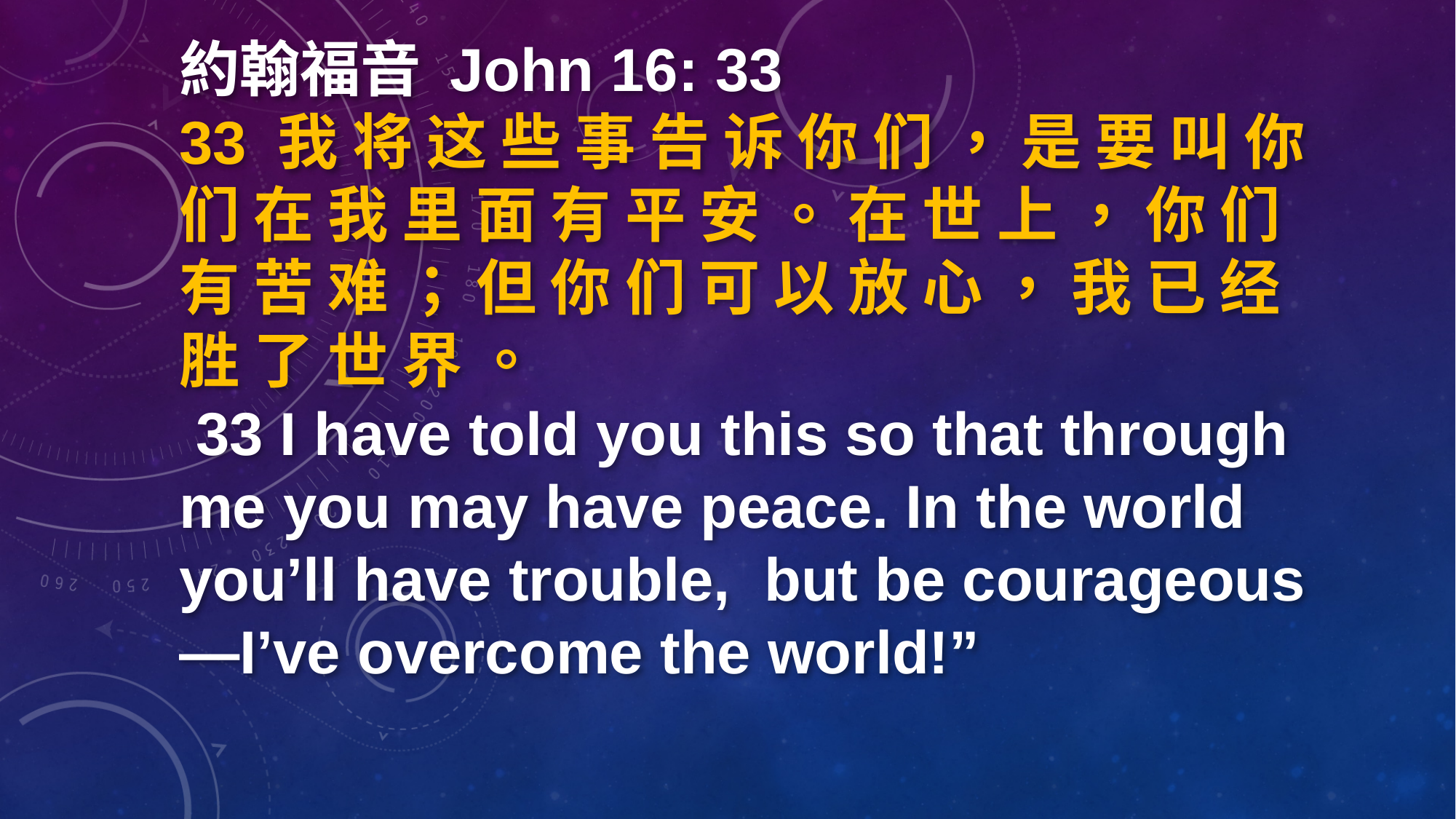

約翰福音 John 16: 33
33 我 将 这 些 事 告 诉 你 们 ， 是 要 叫 你 们 在 我 里 面 有 平 安 。 在 世 上 ， 你 们 有 苦 难 ； 但 你 们 可 以 放 心 ， 我 已 经 胜 了 世 界 。
 33 I have told you this so that through me you may have peace. In the world you’ll have trouble,  but be courageous—I’ve overcome the world!”